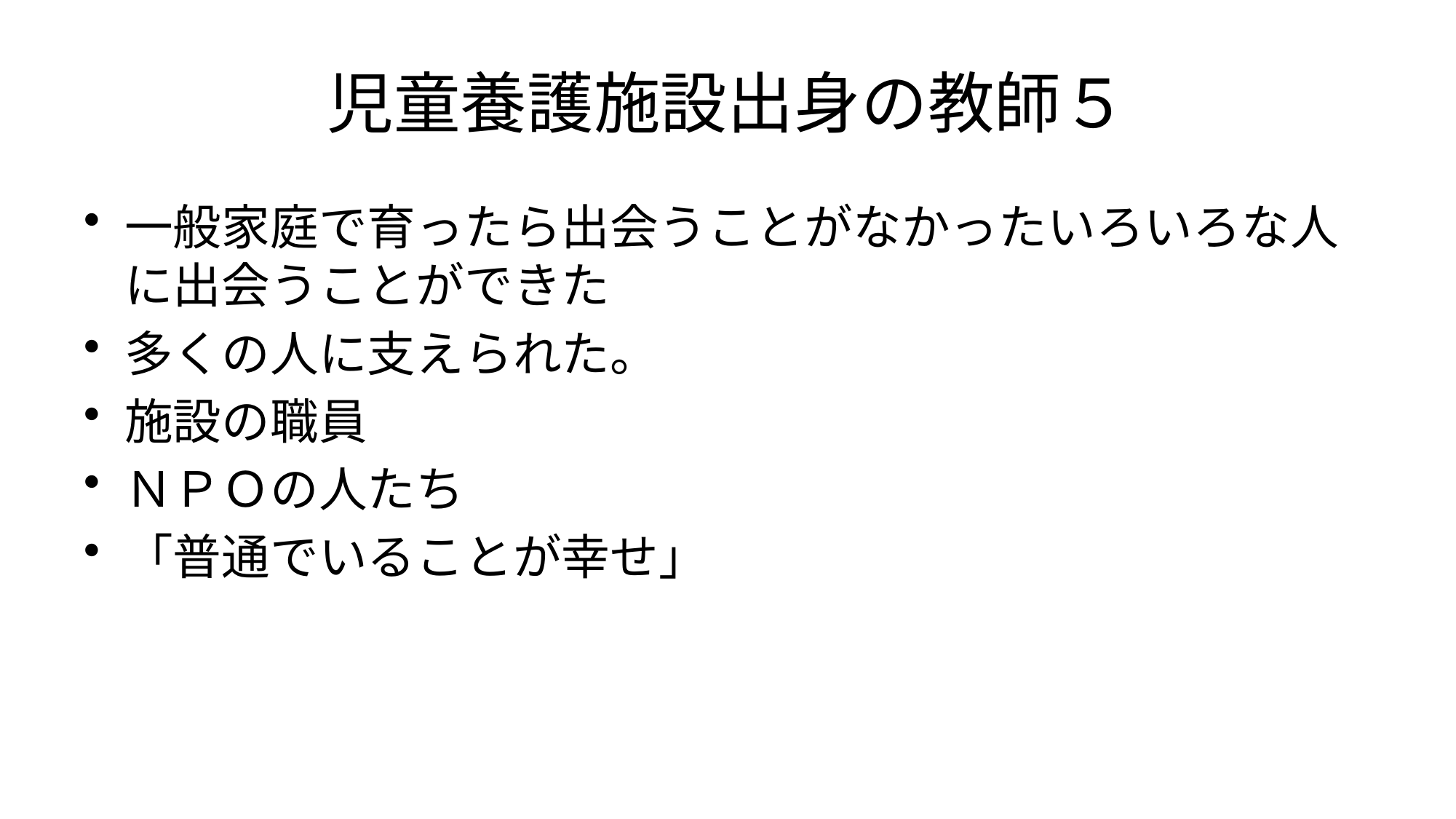

# 児童養護施設出身の教師５
一般家庭で育ったら出会うことがなかったいろいろな人に出会うことができた
多くの人に支えられた。
施設の職員
ＮＰＯの人たち
「普通でいることが幸せ」